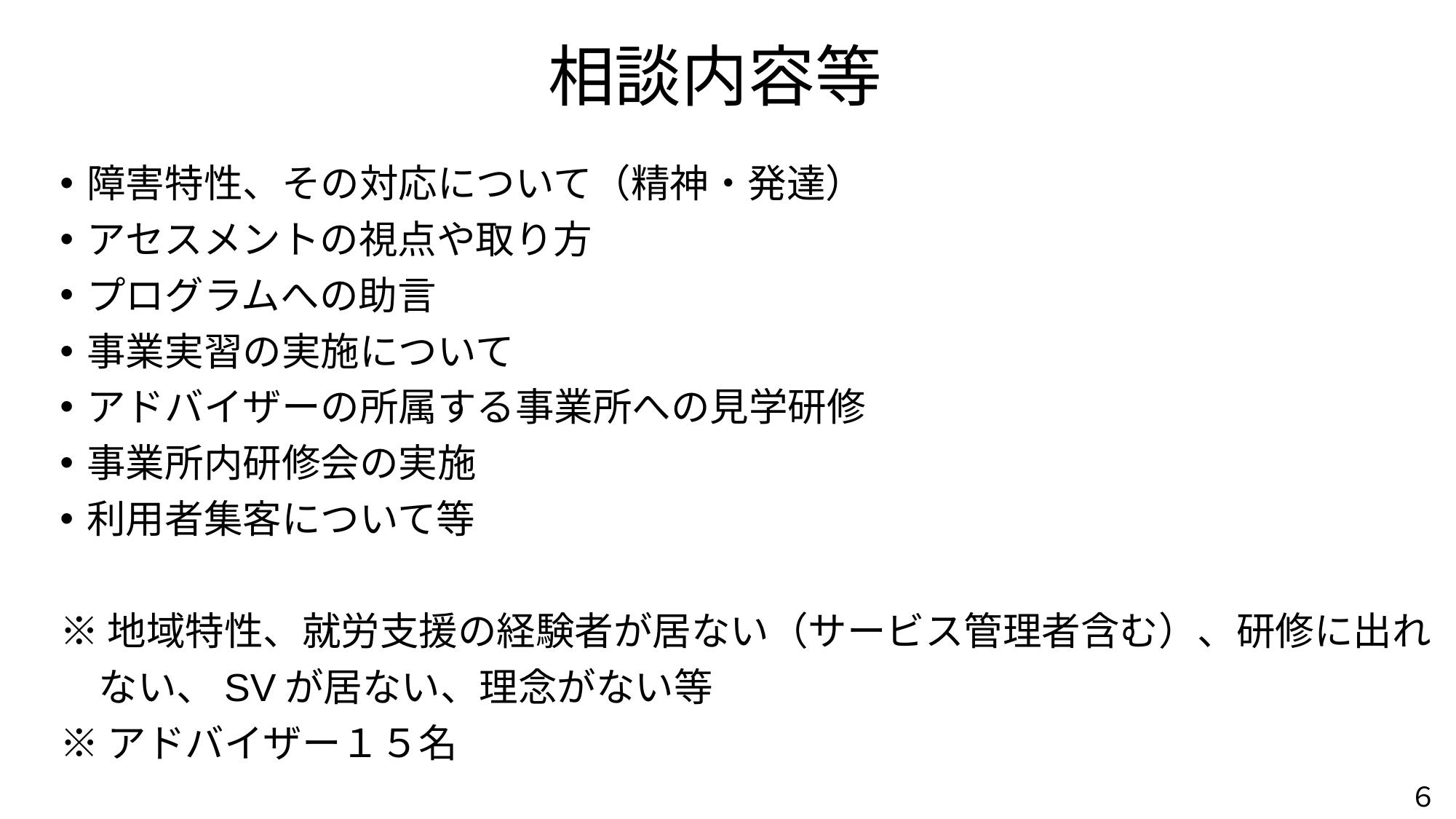

# 相談内容等
障害特性、その対応について（精神・発達）
アセスメントの視点や取り方
プログラムへの助言
事業実習の実施について
アドバイザーの所属する事業所への見学研修
事業所内研修会の実施
利用者集客について等

※地域特性、就労支援の経験者が居ない（サービス管理者含む）、研修に出れ
　ない、SVが居ない、理念がない等
※アドバイザー１５名

６